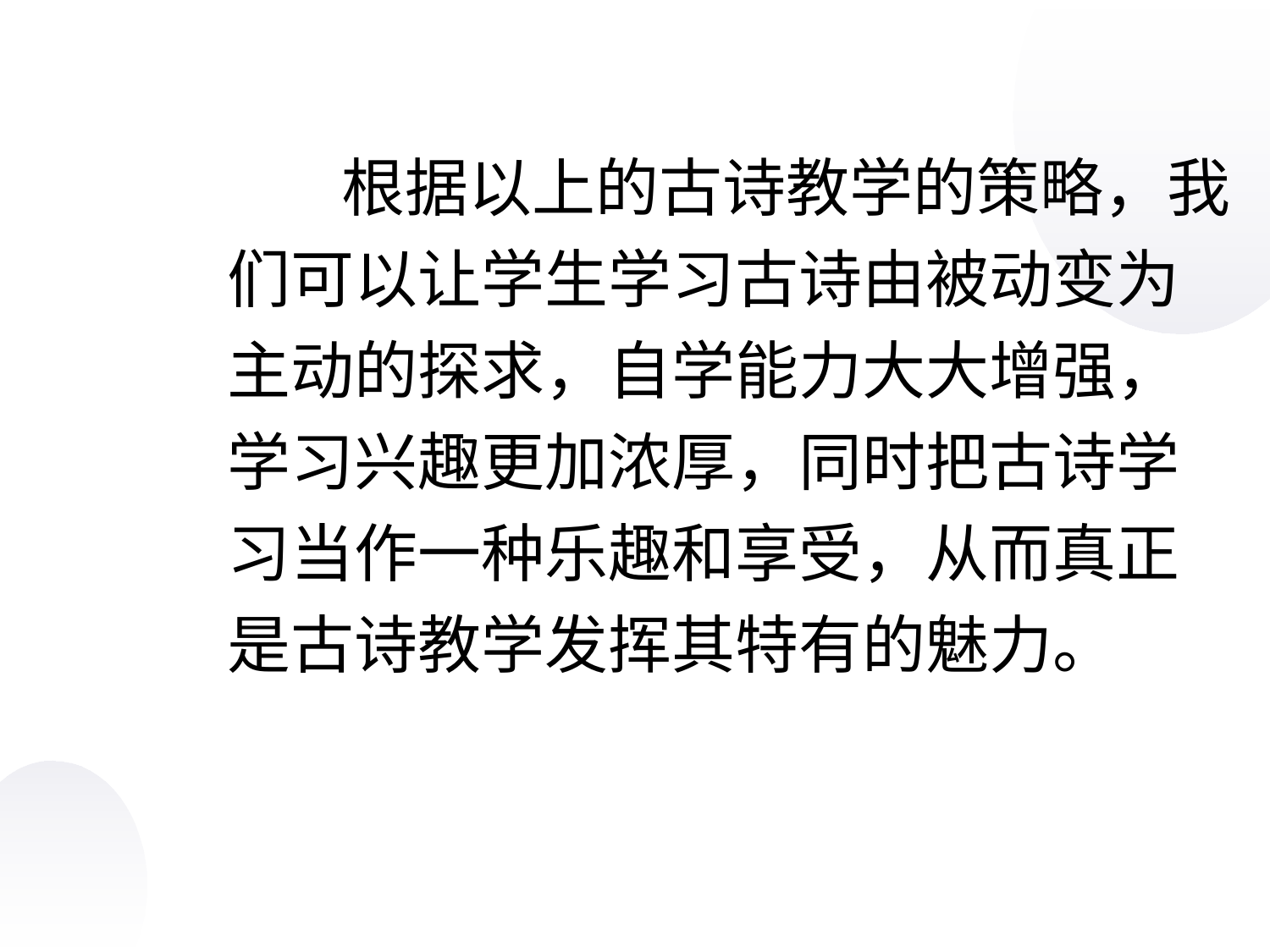

根据以上的古诗教学的策略，我们可以让学生学习古诗由被动变为主动的探求，自学能力大大增强，学习兴趣更加浓厚，同时把古诗学习当作一种乐趣和享受，从而真正是古诗教学发挥其特有的魅力。